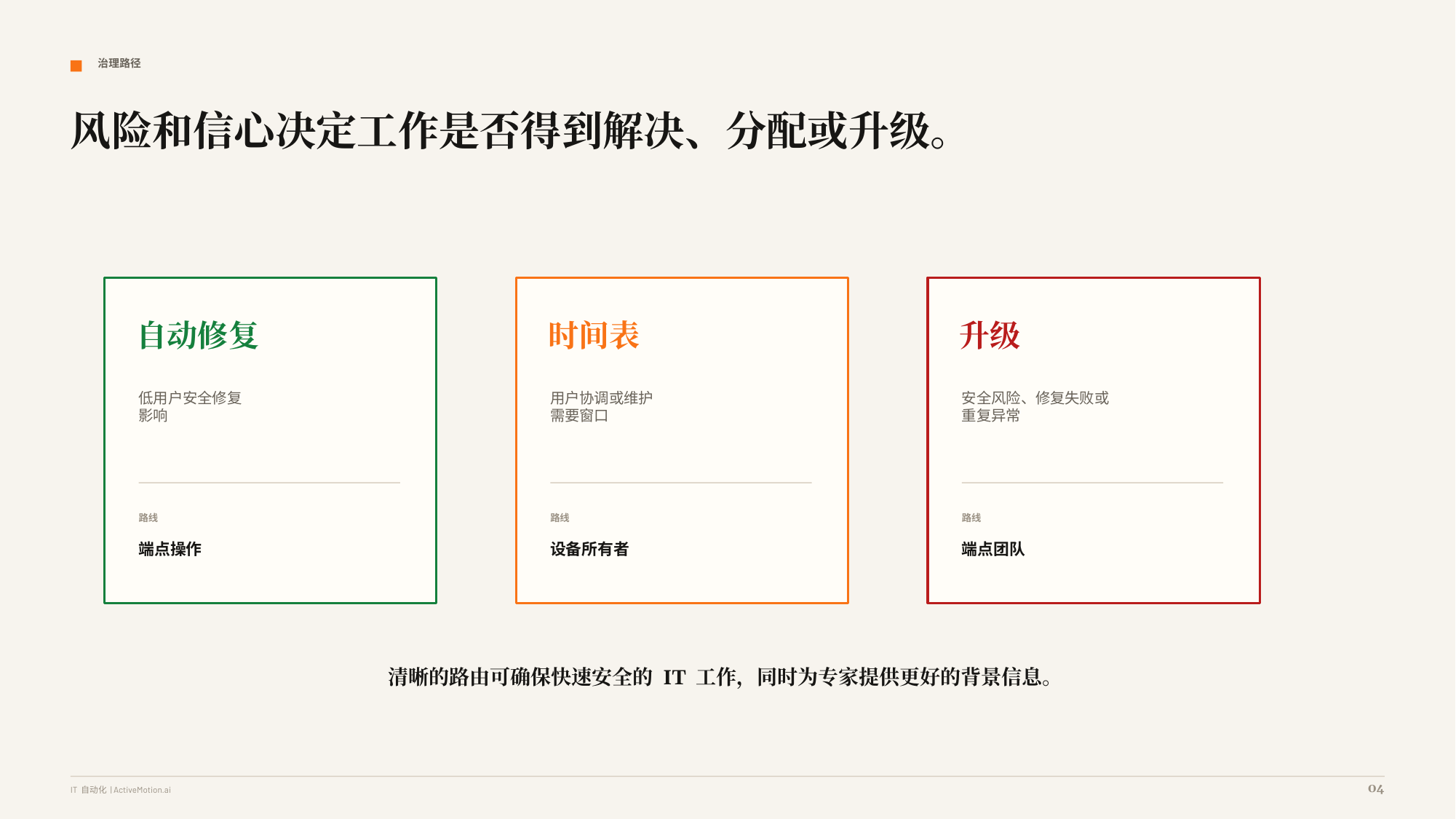

治理路径

风险和信心决定工作是否得到解决、分配或升级。

自动修复
时间表
升级
低用户安全修复
影响
用户协调或维护
需要窗口
安全风险、修复失败或
重复异常

路线
路线
路线
端点操作
设备所有者
端点团队
清晰的路由可确保快速安全的 IT 工作，同时为专家提供更好的背景信息。

04
IT 自动化 | ActiveMotion.ai